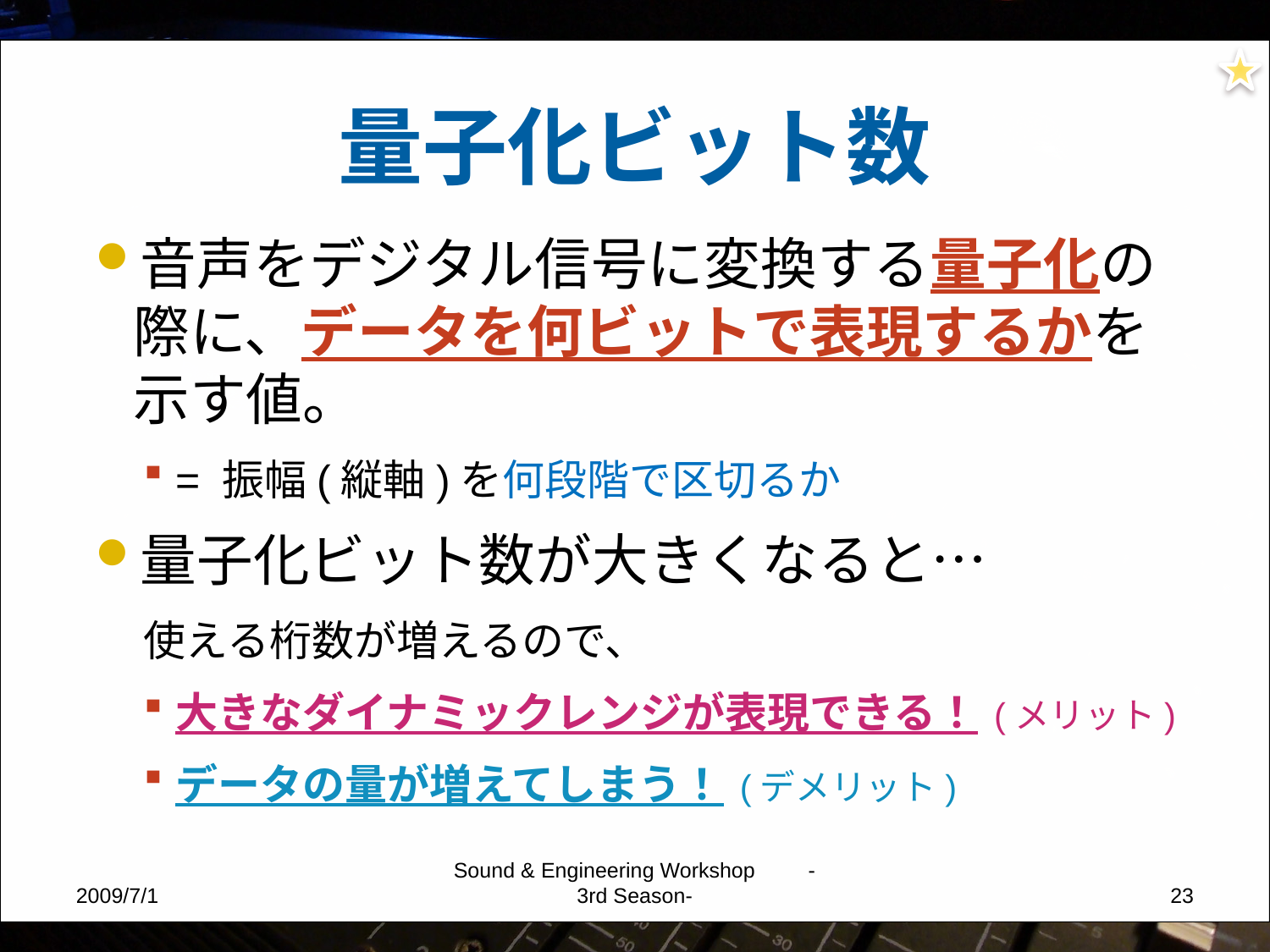

# 量子化ビット数

音声をデジタル信号に変換する量子化の際に、データを何ビットで表現するかを示す値。
= 振幅(縦軸)を何段階で区切るか
量子化ビット数が大きくなると…
使える桁数が増えるので、
大きなダイナミックレンジが表現できる！ (メリット)
データの量が増えてしまう！ (デメリット)

2009/7/1
Sound & Engineering Workshop         -3rd Season-
23